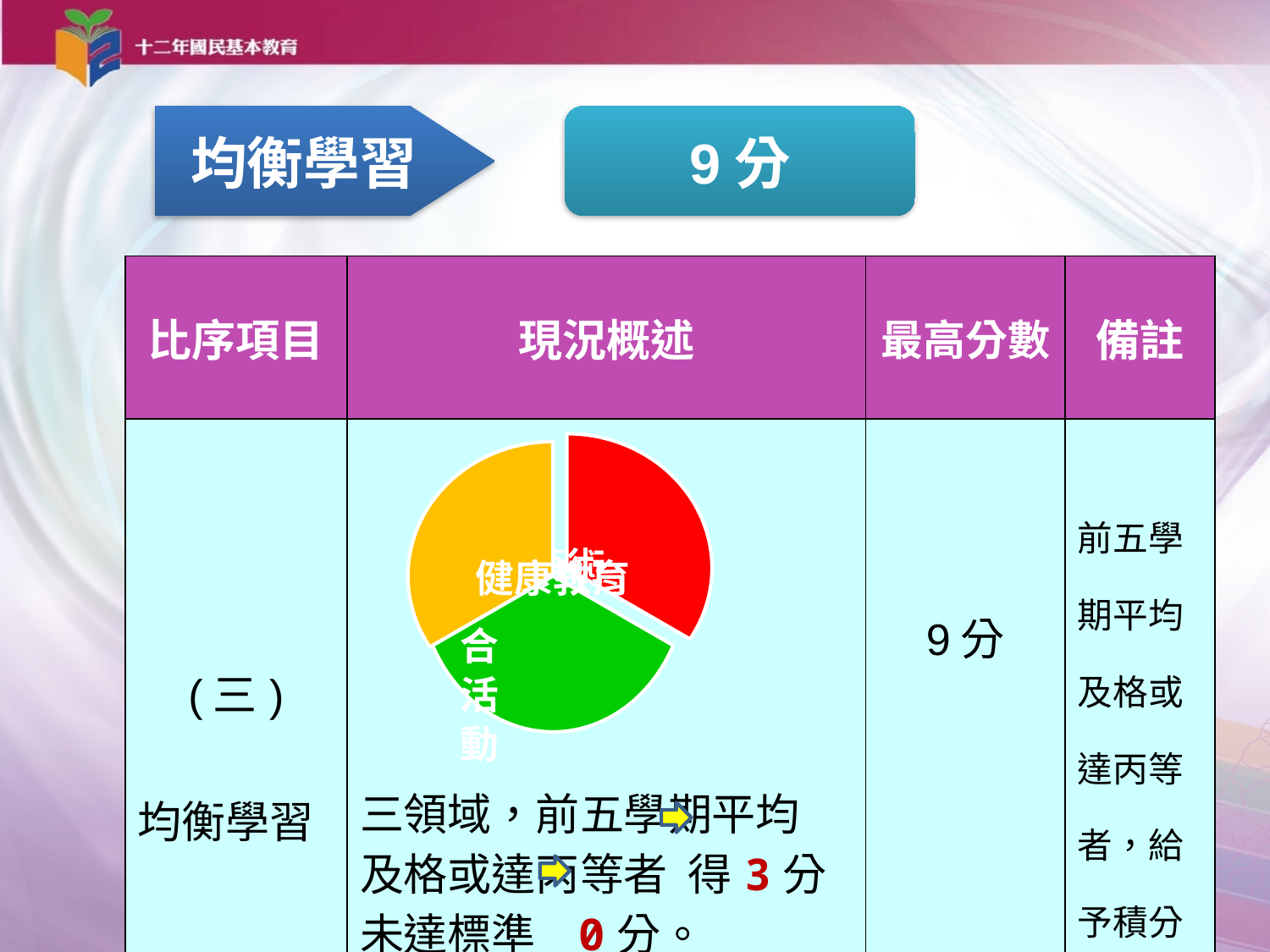

均衡學習
9分
| 比序項目 | 現況概述 | 最高分數 | 備註 |
| --- | --- | --- | --- |
| (三) 均衡學習 | 三領域，前五學期平均 及格或達丙等者 得3分 未達標準 0分。 | 9分 | 前五學期平均及格或達丙等者，給予積分獎勵 |
藝術
綜合
活動
健康教育